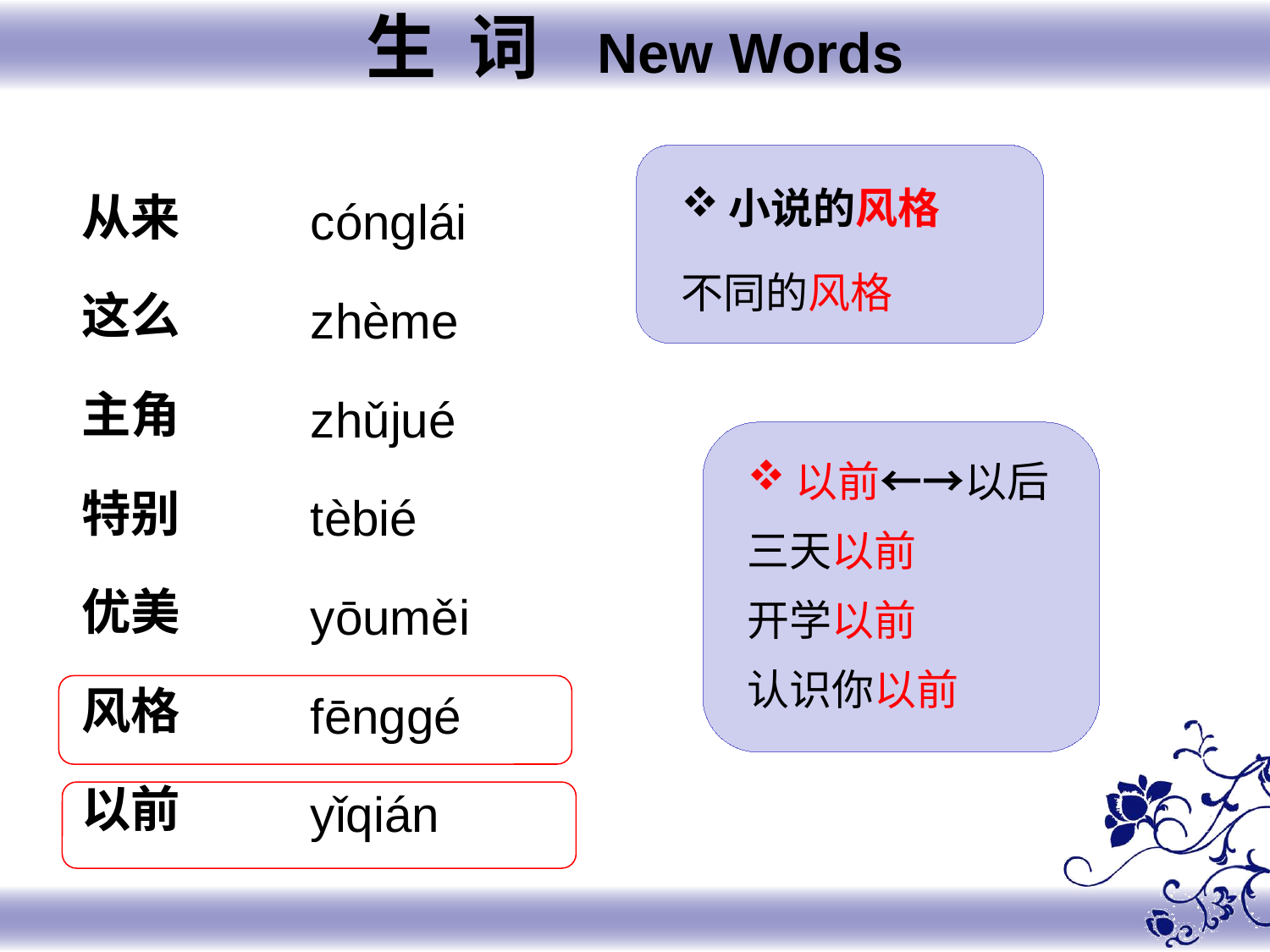

生  词   New Words

小说的风格
不同的风格

从来
这么
主角
特别
优美
风格
以前
cónglái
zhème
zhǔjué
tèbié
yōuměi
fēnggé
yǐqián

以前←→以后
三天以前
开学以前
认识你以前